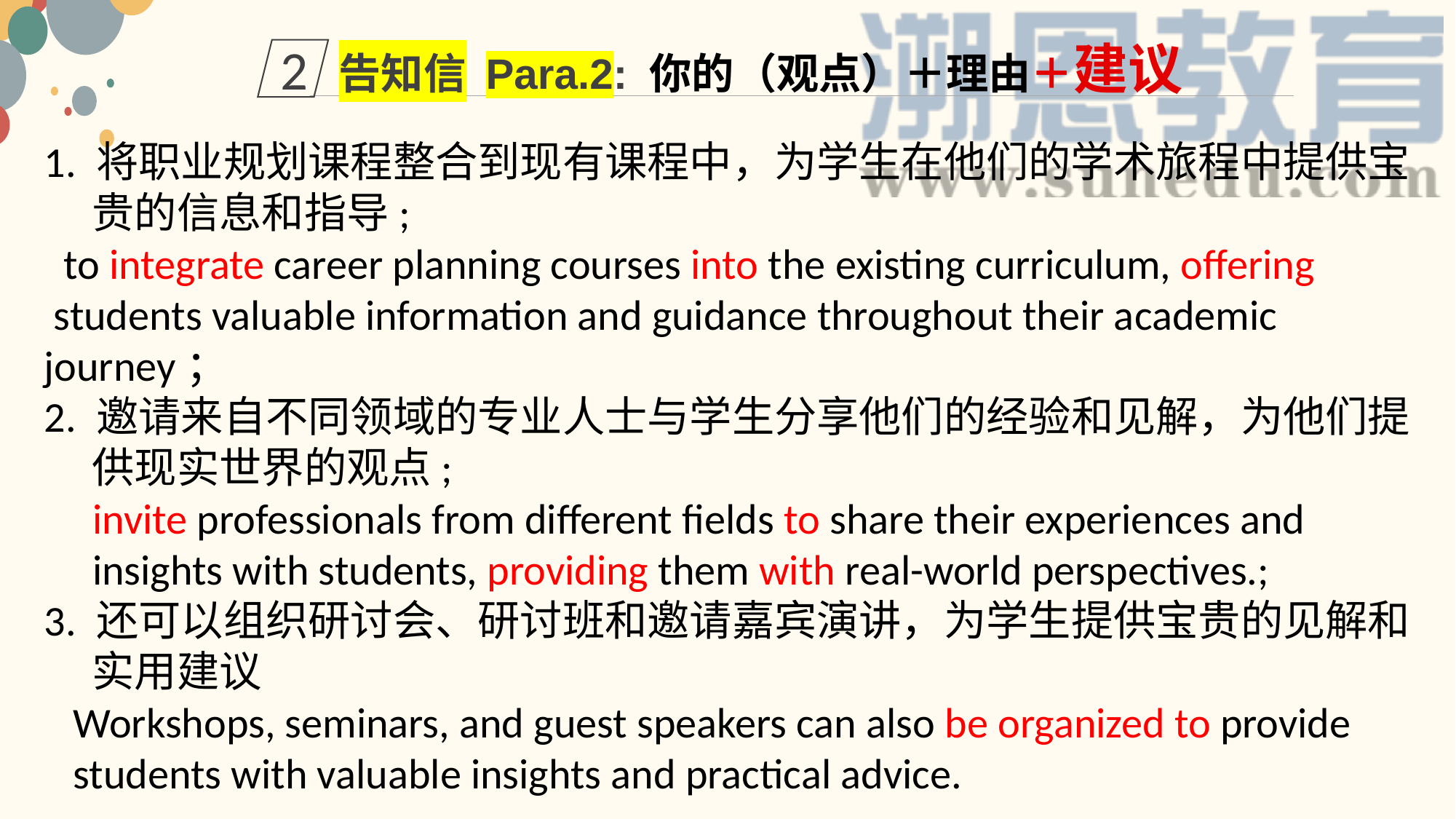

告知信 Para.2: 你的（观点）＋理由＋建议
2
1. 将职业规划课程整合到现有课程中，为学生在他们的学术旅程中提供宝
    贵的信息和指导;
  to integrate career planning courses into the existing curriculum, offering
 students valuable information and guidance throughout their academic journey；
2. 邀请来自不同领域的专业人士与学生分享他们的经验和见解，为他们提
    供现实世界的观点;
     invite professionals from different fields to share their experiences and
     insights with students, providing them with real-world perspectives.;
3. 还可以组织研讨会、研讨班和邀请嘉宾演讲，为学生提供宝贵的见解和
    实用建议
   Workshops, seminars, and guest speakers can also be organized to provide
   students with valuable insights and practical advice.